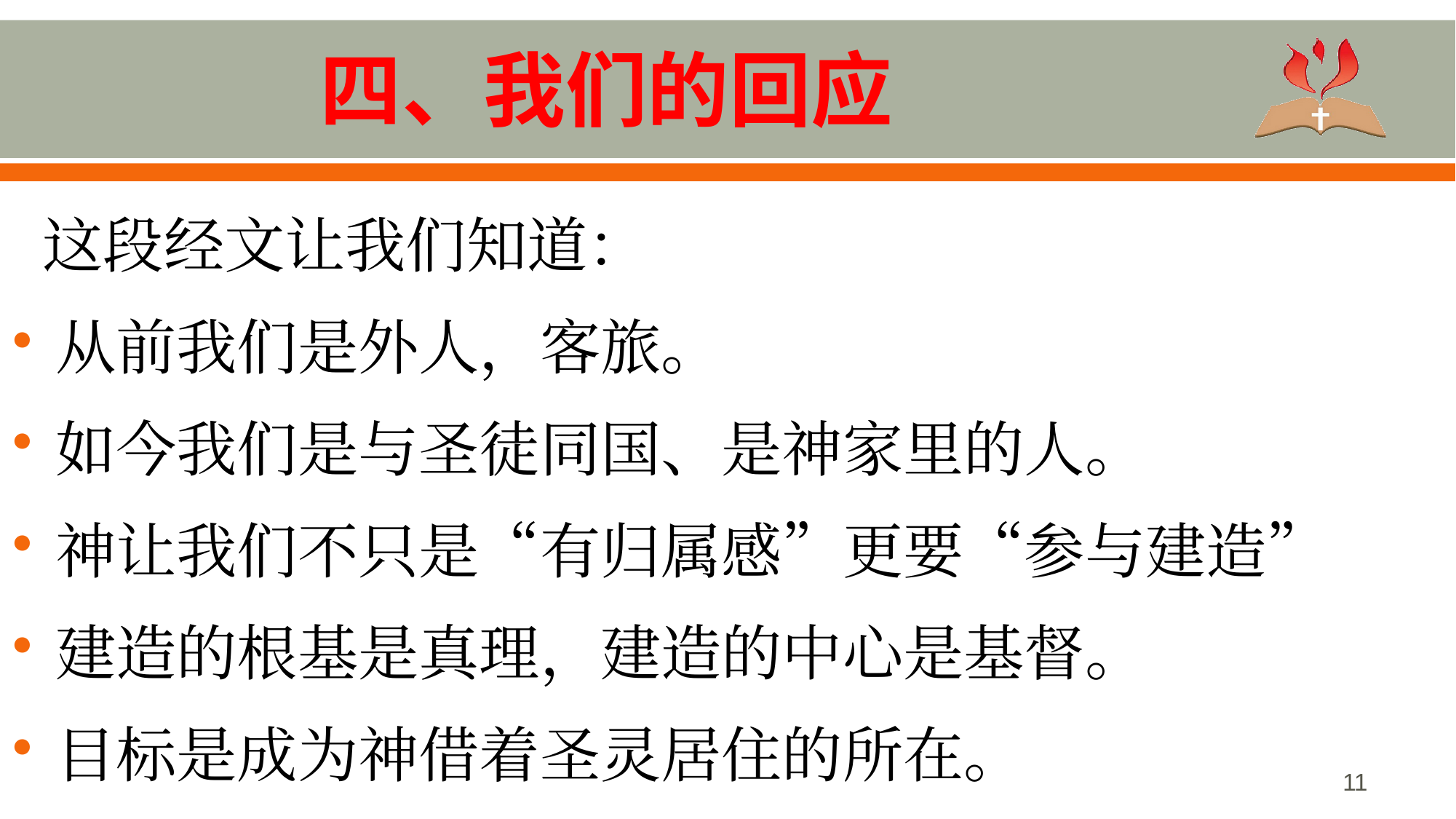

# 四、我们的回应
 这段经文让我们知道：
从前我们是外人，客旅。
如今我们是与圣徒同国、是神家里的人。
神让我们不只是“有归属感”更要“参与建造”
建造的根基是真理，建造的中心是基督。
目标是成为神借着圣灵居住的所在。

11